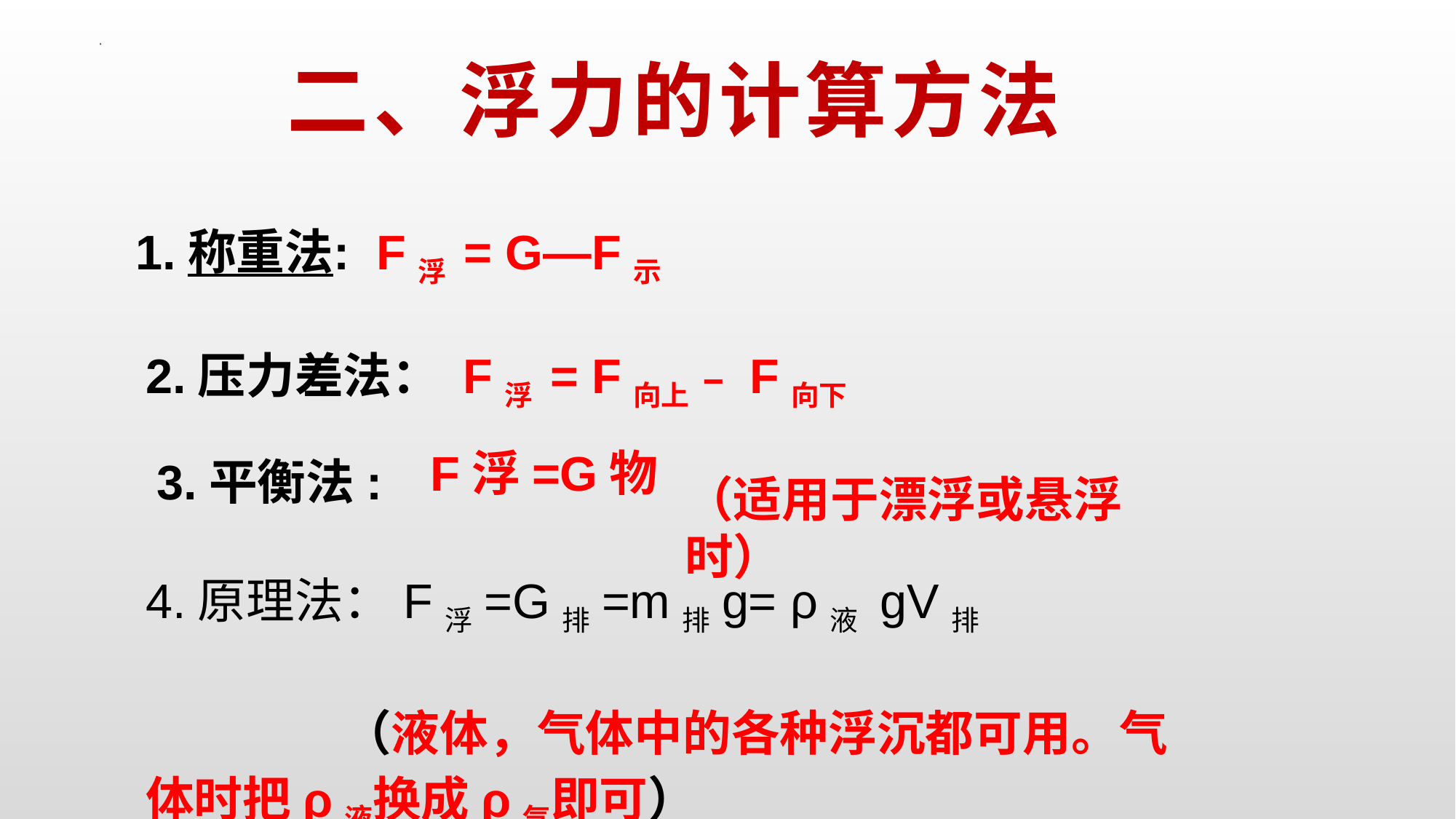

# 二、浮力的计算方法
 1.称重法:  F浮 = G—F示
2.压力差法： F浮 = F向上﹣F向下

F浮=G物
3.平衡法:
（适用于漂浮或悬浮时）
4.原理法：F浮=G排=m排g= ρ液 gV排

                              （液体，气体中的各种浮沉都可用。气体时把ρ液换成ρ气即可）